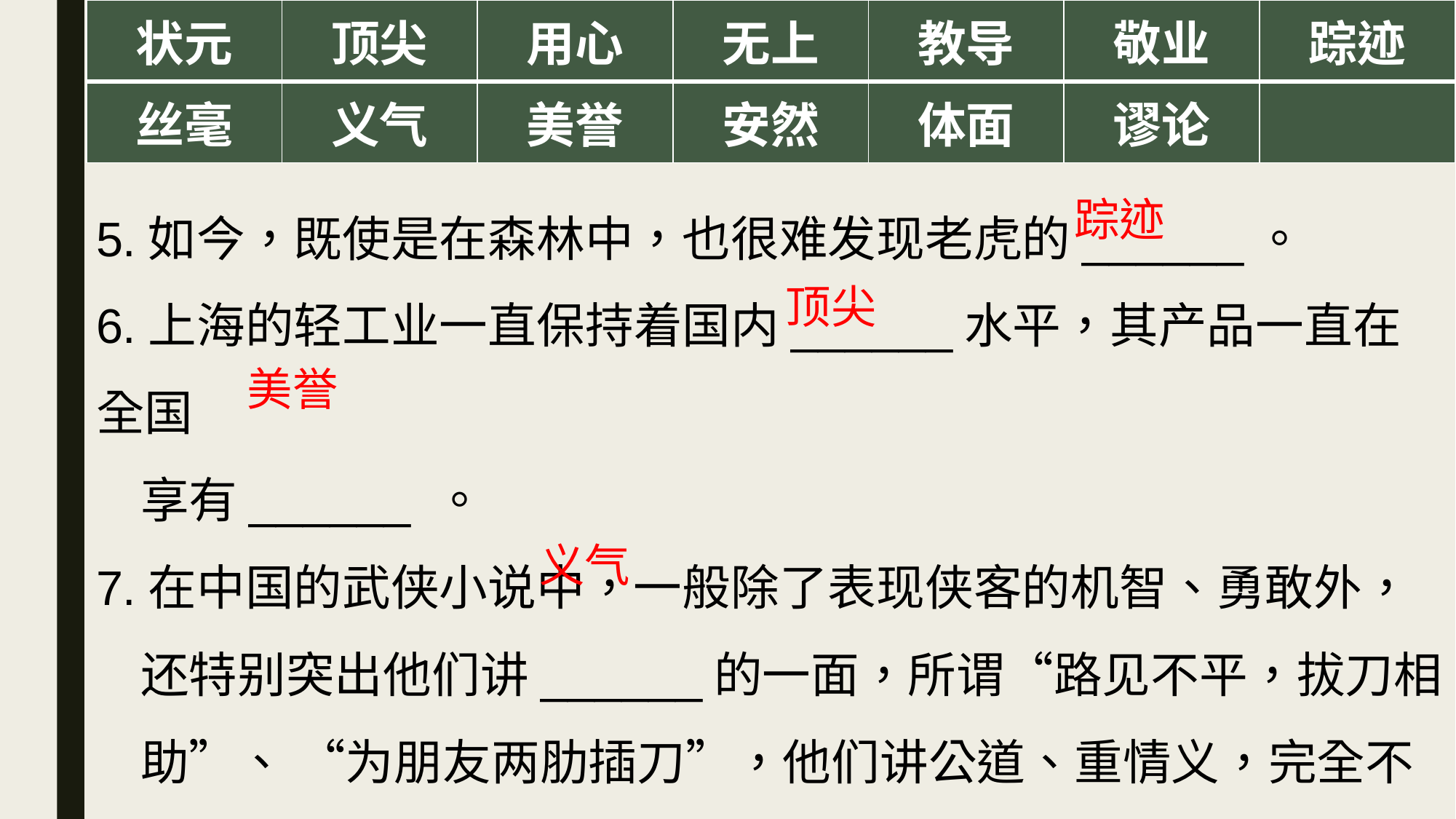

| 状元 | 顶尖 | 用心 | 无上 | 教导 | 敬业 | 踪迹 |
| --- | --- | --- | --- | --- | --- | --- |
| 丝毫 | 义气 | 美誉 | 安然 | 体面 | 谬论 |  |
5.如今，既使是在森林中，也很难发现老虎的______。
6.上海的轻工业一直保持着国内______水平，其产品一直在全国
   享有______ 。
7.在中国的武侠小说中，一般除了表现侠客的机智、勇敢外，
   还特别突出他们讲______的一面，所谓“路见不平，拔刀相
   助”、 “为朋友两肋插刀”，他们讲公道、重情义，完全不
   考虑自己的个人利益 。
踪迹
顶尖
美誉
义气